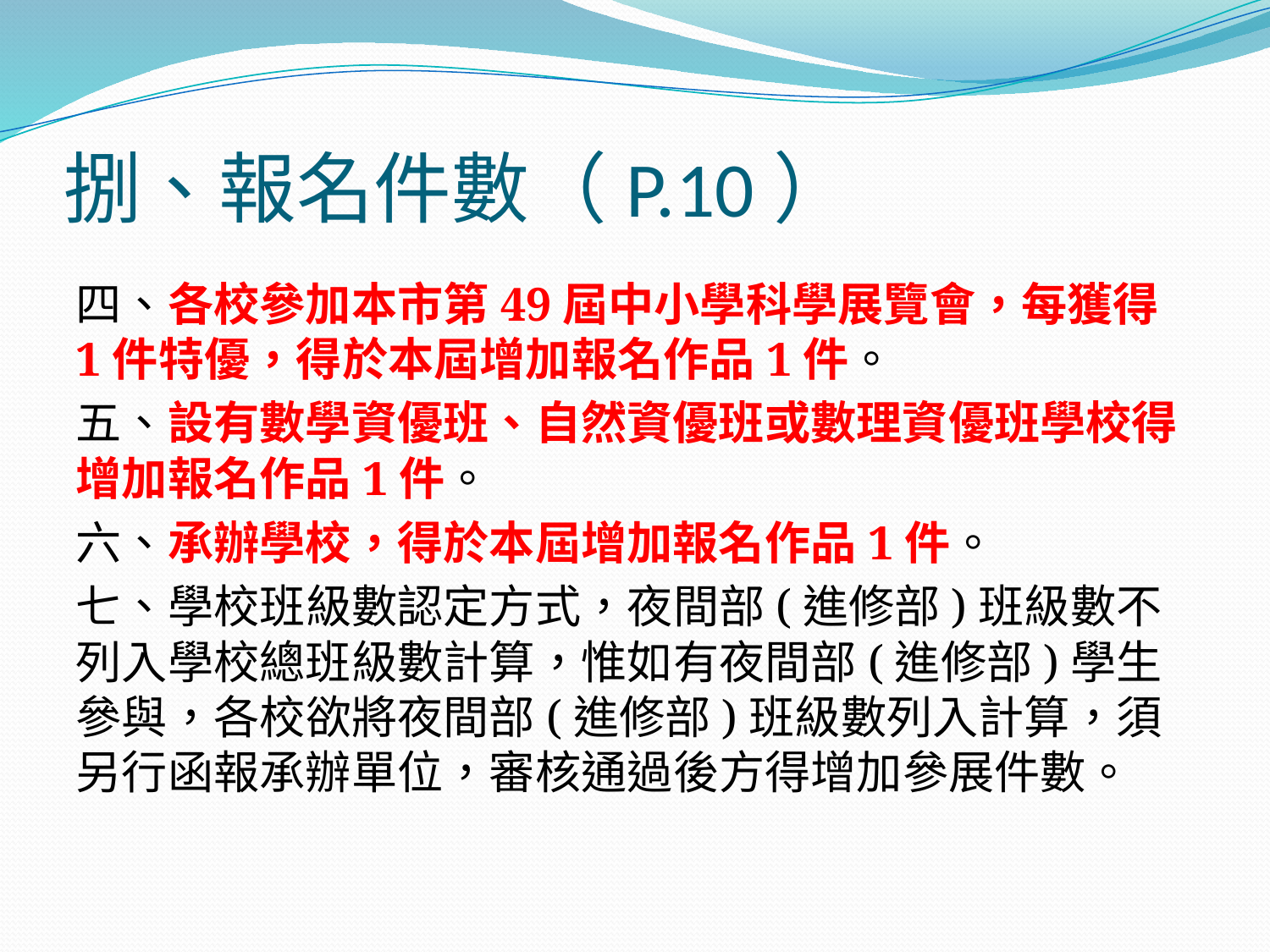

# 捌、報名件數（P.10）
四、各校參加本市第49屆中小學科學展覽會，每獲得1件特優，得於本屆增加報名作品1件。
五、設有數學資優班、自然資優班或數理資優班學校得增加報名作品1件。
六、承辦學校，得於本屆增加報名作品1件。
七、學校班級數認定方式，夜間部(進修部)班級數不列入學校總班級數計算，惟如有夜間部(進修部)學生參與，各校欲將夜間部(進修部)班級數列入計算，須另行函報承辦單位，審核通過後方得增加參展件數。